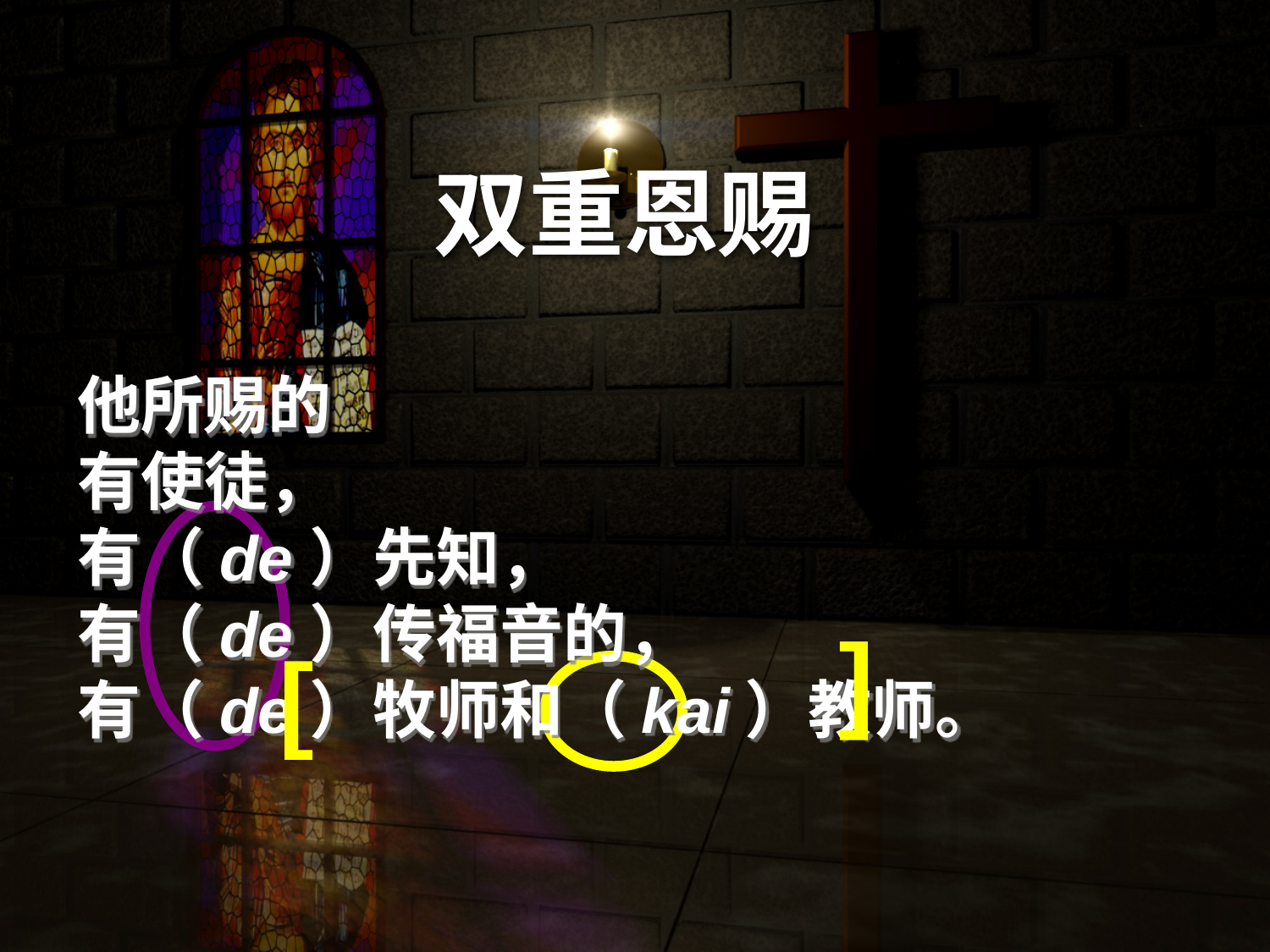

# 双重恩赐
他所赐的
有使徒，
有（de）先知，
有（de）传福音的，
有（de）牧师和（kai）教师。

[
[